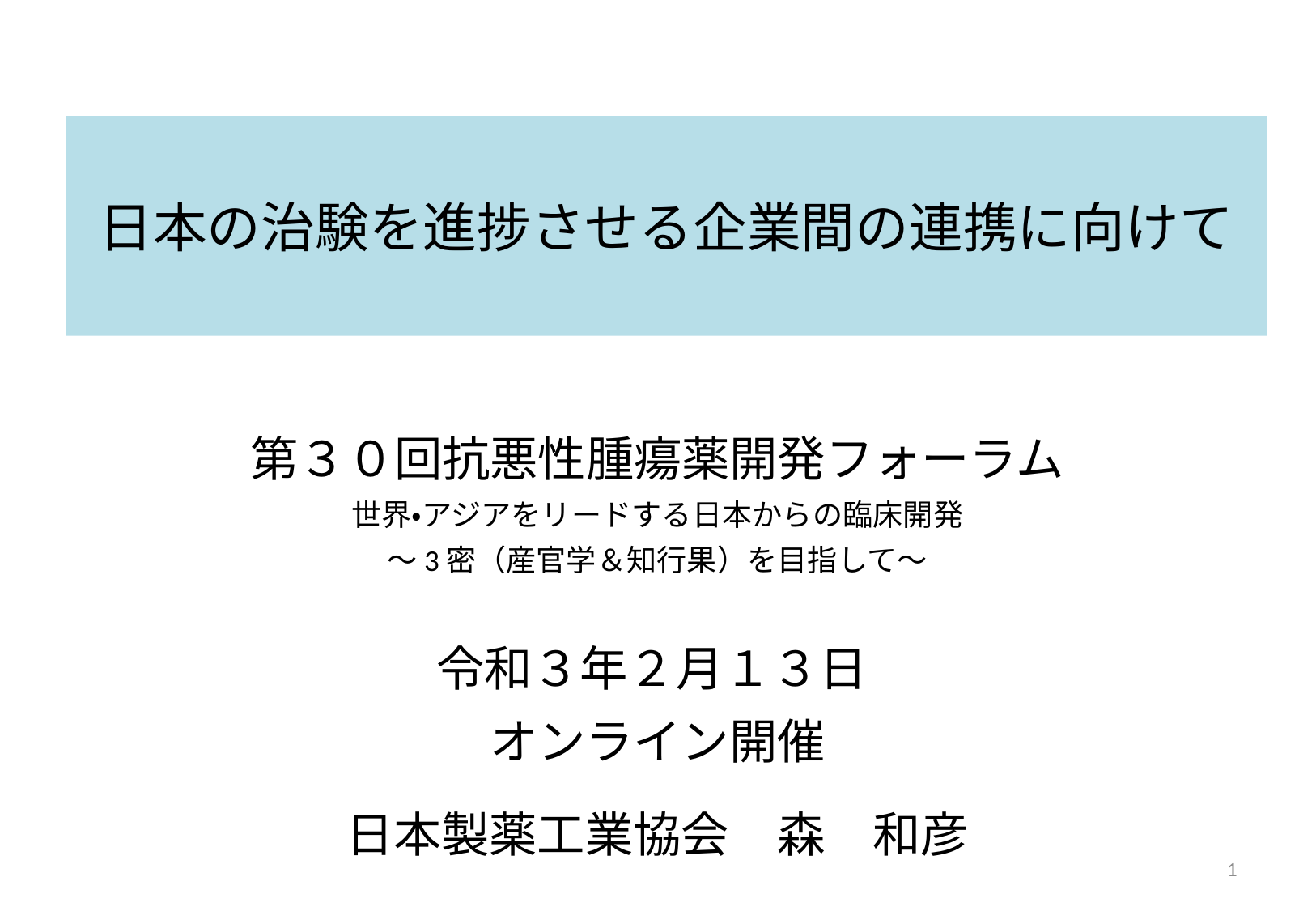

# 日本の治験を進捗させる企業間の連携に向けて
第３０回抗悪性腫瘍薬開発フォーラム
世界・アジアをリードする日本からの臨床開発
～3密（産官学＆知行果）を目指して～

令和３年２月１３日
オンライン開催
日本製薬工業協会　森　和彦
1